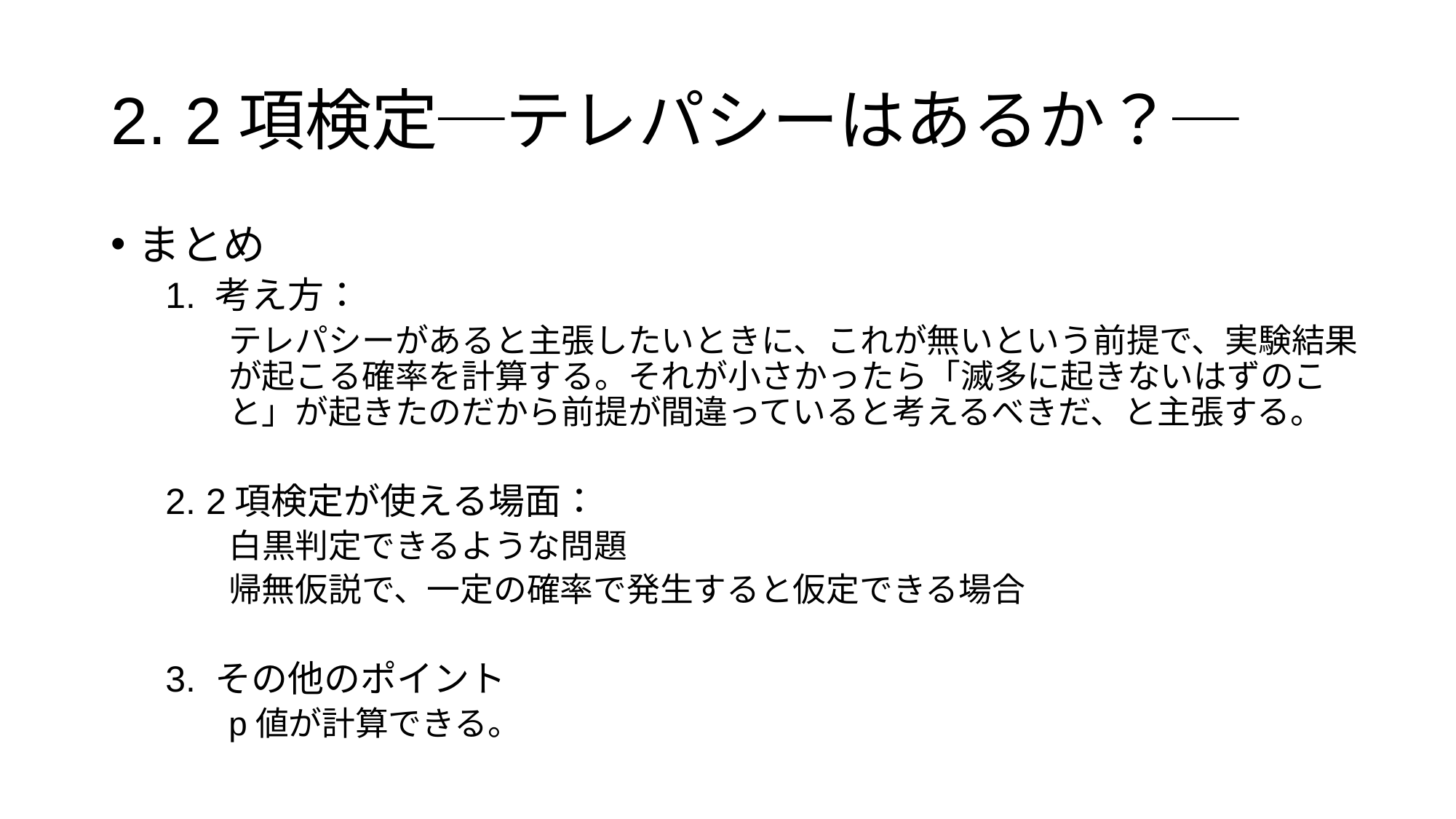

# 2. 2項検定─テレパシーはあるか？─
まとめ
1. 考え方：
テレパシーがあると主張したいときに、これが無いという前提で、実験結果が起こる確率を計算する。それが小さかったら「滅多に起きないはずのこと」が起きたのだから前提が間違っていると考えるべきだ、と主張する。

2. 2項検定が使える場面：
白黒判定できるような問題
帰無仮説で、一定の確率で発生すると仮定できる場合

3. その他のポイント
p値が計算できる。